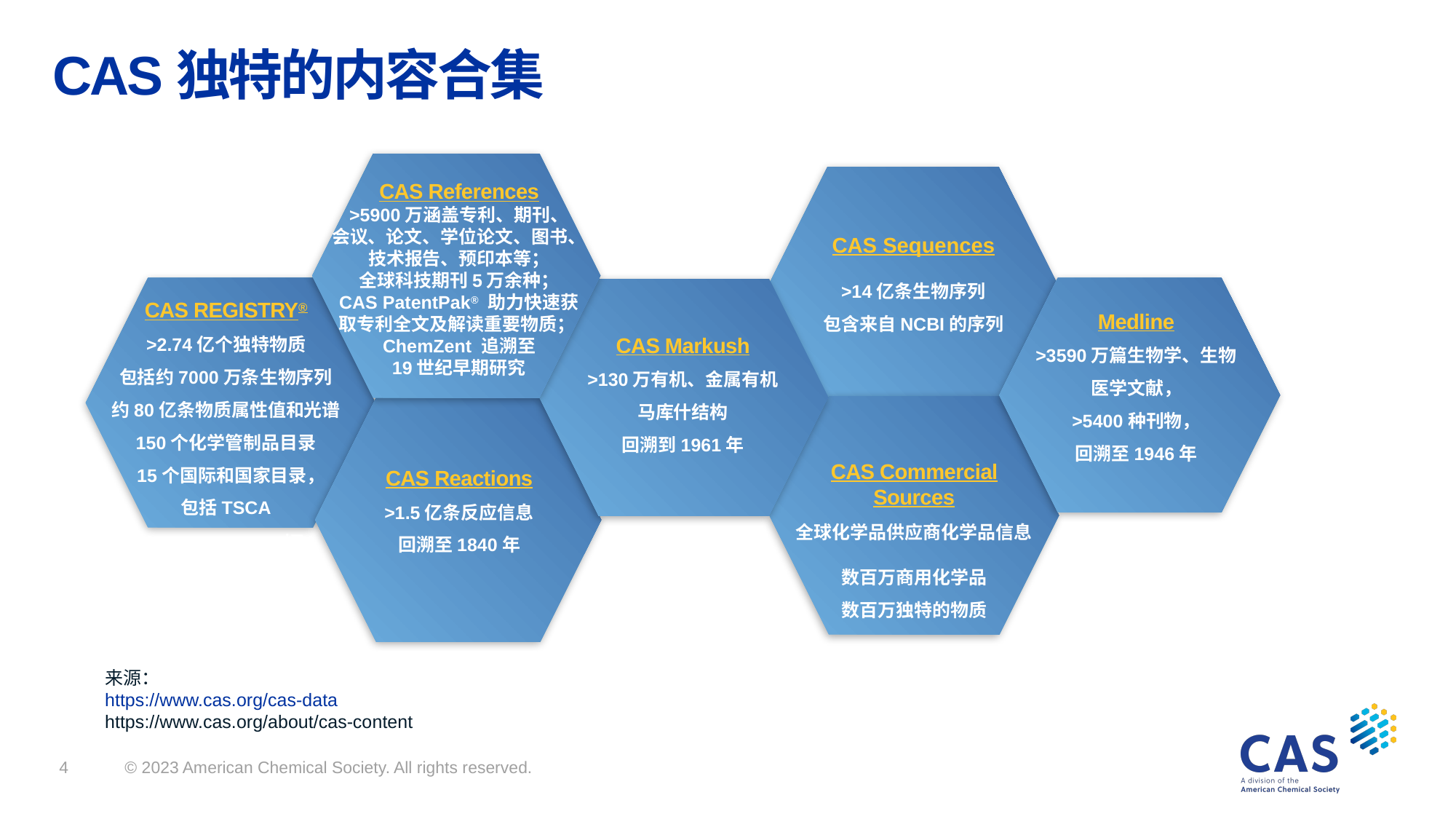

CAS独特的内容合集

CAS References
>5900万涵盖专利、期刊、
会议、论文、学位论文、图书、
技术报告、预印本等；
全球科技期刊5万余种；
CAS PatentPak® 助力快速获取专利全文及解读重要物质；ChemZent 追溯至
19世纪早期研究

CAS Sequences
>14亿条生物序列
包含来自NCBI的序列

Medline
>3590万篇生物学、生物医学文献，
>5400种刊物，
回溯至1946年

CAS REGISTRY®
>2.74亿个独特物质
包括约7000万条生物序列
约80亿条物质属性值和光谱
150个化学管制品目录
  15个国际和国家目录，
包括TSCA
1980年至今的数据

CAS Markush
>130万有机、金属有机
马库什结构
回溯到1961年

CAS Commercial Sources
全球化学品供应商化学品信息
数百万商用化学品
数百万独特的物质

CAS Reactions
>1.5亿条反应信息
回溯至1840年
来源：
https://www.cas.org/cas-data
https://www.cas.org/about/cas-content

© 2023 American Chemical Society. All rights reserved.
4